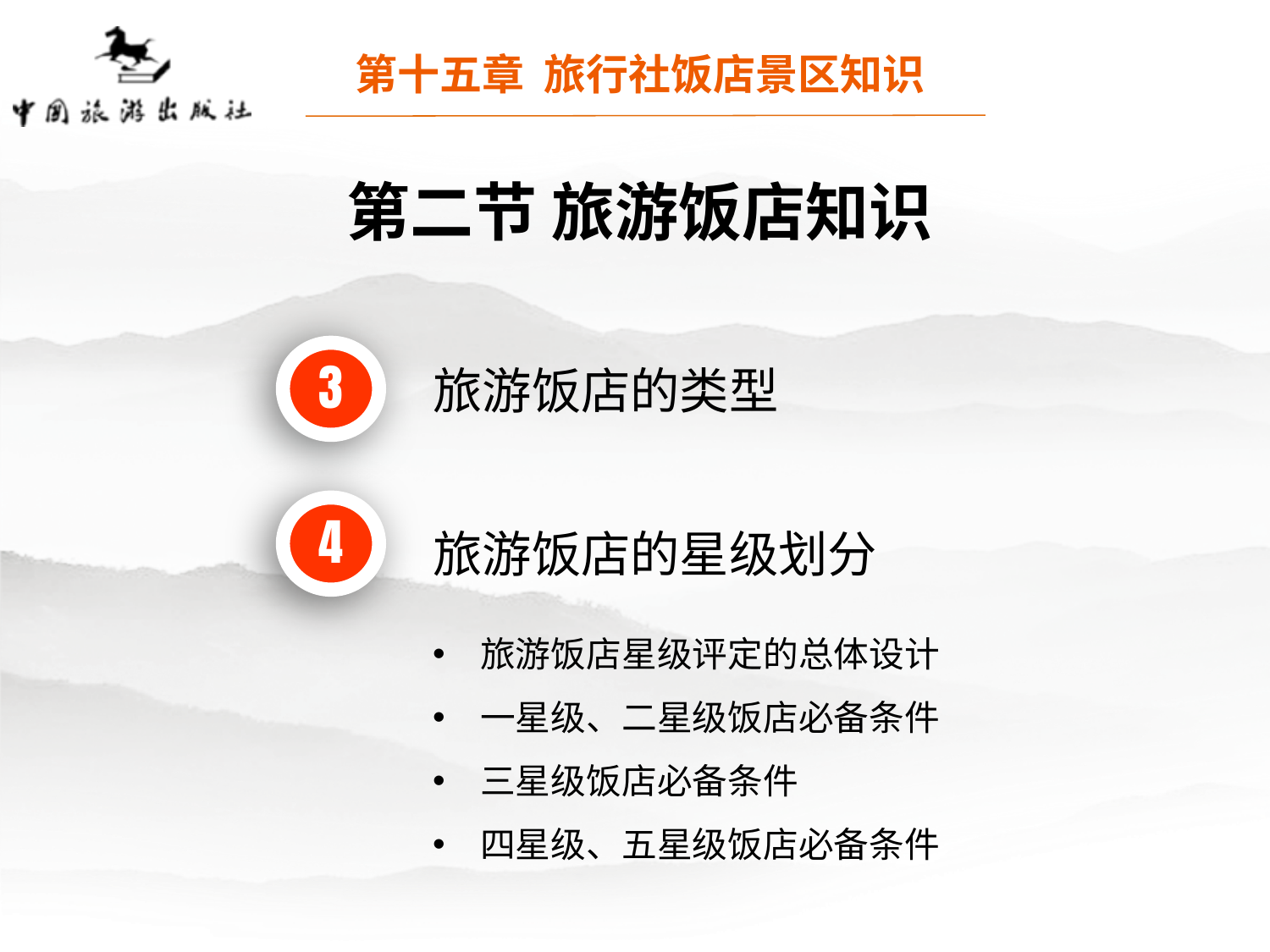

第十五章  旅行社饭店景区知识
第二节 旅游饭店知识
3
旅游饭店的类型
4
旅游饭店的星级划分
旅游饭店星级评定的总体设计
一星级、二星级饭店必备条件
三星级饭店必备条件
四星级、五星级饭店必备条件